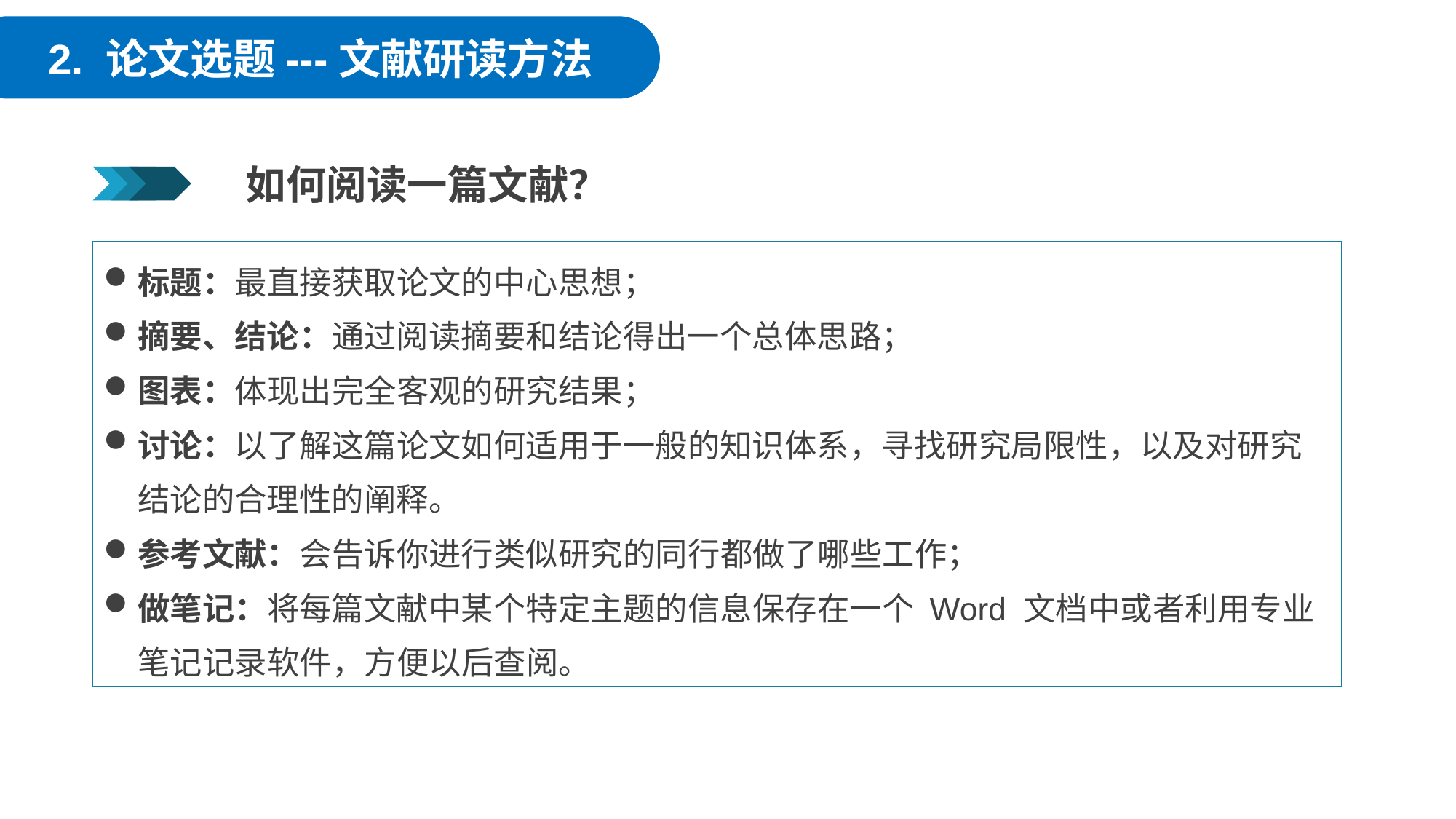

2. 论文选题---文献研读方法
如何阅读一篇文献？

标题：最直接获取论文的中心思想；
摘要、结论：通过阅读摘要和结论得出一个总体思路；
图表：体现出完全客观的研究结果；
讨论：以了解这篇论文如何适用于一般的知识体系，寻找研究局限性，以及对研究结论的合理性的阐释。
参考文献：会告诉你进行类似研究的同行都做了哪些工作；
做笔记：将每篇文献中某个特定主题的信息保存在一个 Word 文档中或者利用专业笔记记录软件，方便以后查阅。